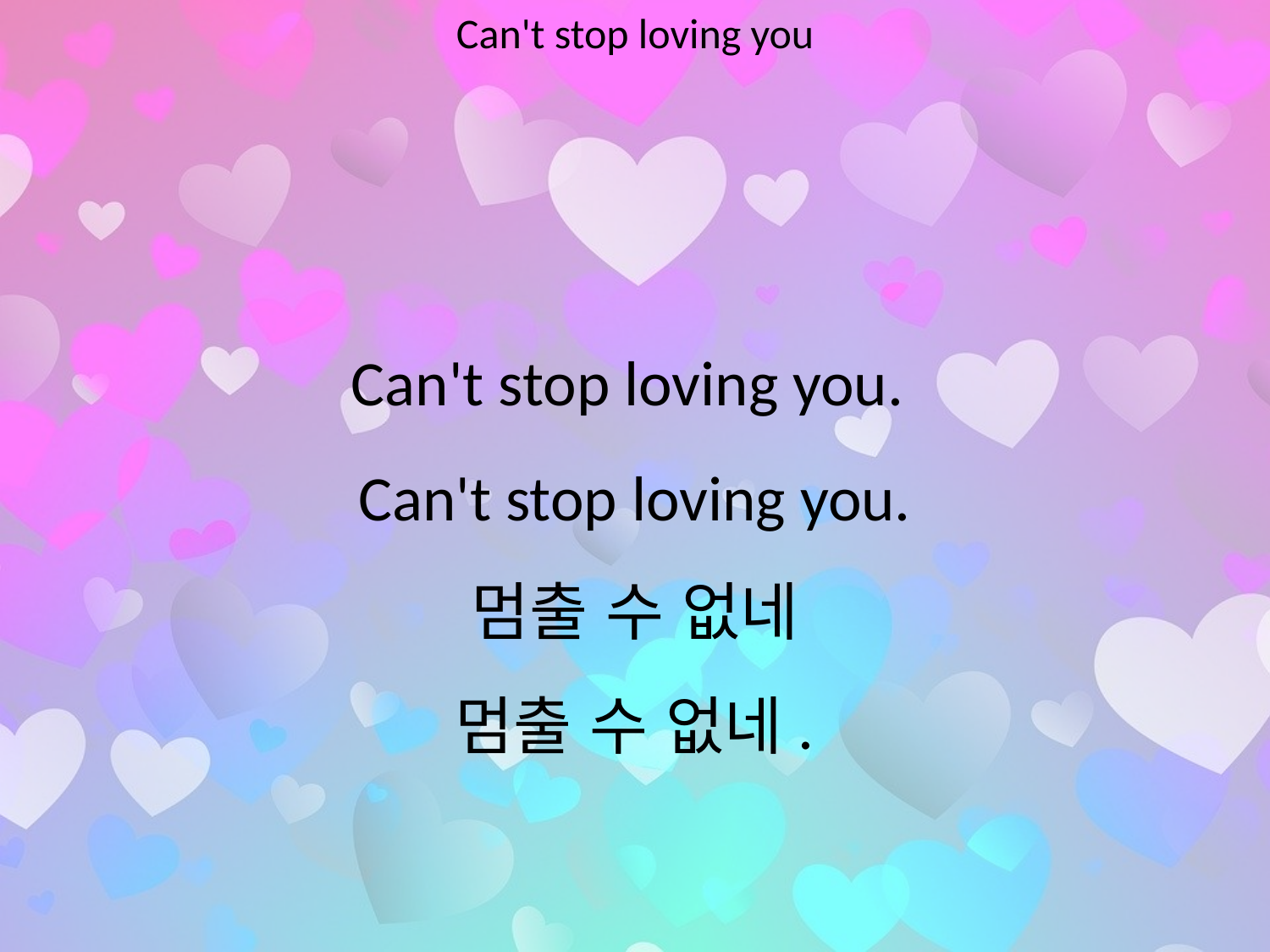

Can't stop loving you
#
Can't stop loving you.
Can't stop loving you.
멈출 수 없네
멈출 수 없네.